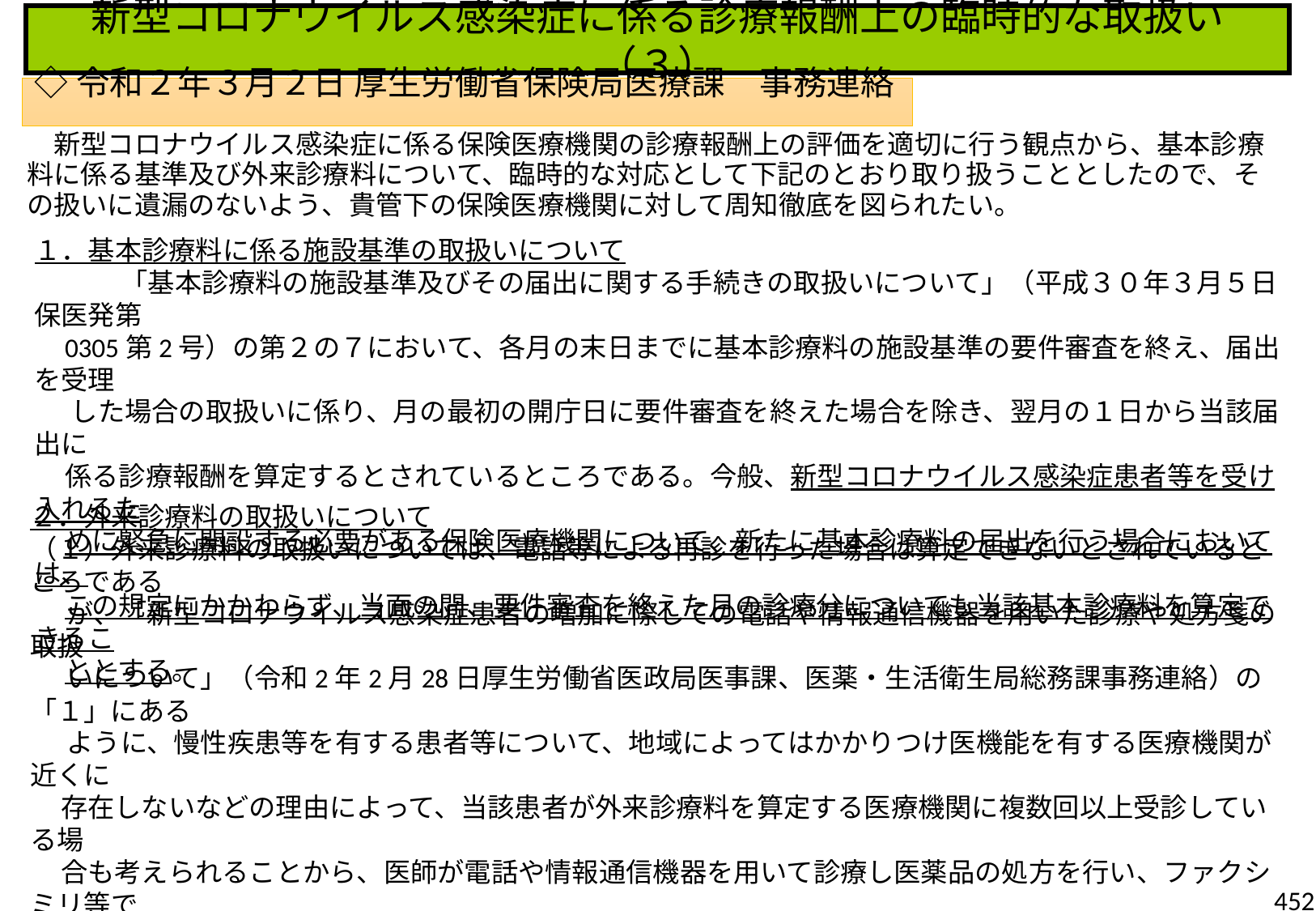

新型コロナウイルス感染症に係る診療報酬上の臨時的な取扱い（３）
◇令和２年３月２日 厚生労働省保険局医療課　事務連絡
　新型コロナウイルス感染症に係る保険医療機関の診療報酬上の評価を適切に行う観点から、基本診療料に係る基準及び外来診療料について、臨時的な対応として下記のとおり取り扱うこととしたので、その扱いに遺漏のないよう、貴管下の保険医療機関に対して周知徹底を図られたい。
１．基本診療料に係る施設基準の取扱いについて
　　　 「基本診療料の施設基準及びその届出に関する手続きの取扱いについて」（平成３０年３月５日保医発第
     0305第2号）の第２の７において、各月の末日までに基本診療料の施設基準の要件審査を終え、届出を受理
     した場合の取扱いに係り、月の最初の開庁日に要件審査を終えた場合を除き、翌月の１日から当該届出に
    係る診療報酬を算定するとされているところである。今般、新型コロナウイルス感染症患者等を受け入れるた
    めに緊急に開設する必要がある保険医療機関について、新たに基本診療料の届出を行う場合においては、
    この規定にかかわらず、当面の間、要件審査を終えた月の診療分についても当該基本診療料を算定できるこ
    ととする。
２．外来診療料の取扱いについて
（１）外来診療料の取扱いについては、電話等による再診を行った場合は算定できないとされているところである
     が、「新型コロナウイルス感染症患者の増加に際しての電話や情報通信機器を用いた診療や処方箋の取扱
     いについて」（令和2年2月28日厚生労働省医政局医事課、医薬・生活衛生局総務課事務連絡）の「１」にある
     ように、慢性疾患等を有する患者等について、地域によってはかかりつけ医機能を有する医療機関が近くに
    存在しないなどの理由によって、当該患者が外来診療料を算定する医療機関に複数回以上受診している場
    合も考えられることから、医師が電話や情報通信機器を用いて診療し医薬品の処方を行い、ファクシミリ等で
    処方箋情報が送付される場合、外来診療料を算定できることとする。
（２）本取扱いにしたがって外来診療料を算定する場合には、診療報酬明細書の摘要欄に電話等による旨及び
    当該診療日を記載すること。また、診療録への記載については、電話等再診の規定に基づいて対応されたい。
（３）本取扱いについては、新型コロナウイルス感染症患者の状況等を踏まえた臨時的な取扱いであり、状況等
    に変化があった場合には、速やかに必要な見直しを行うこととする。
452